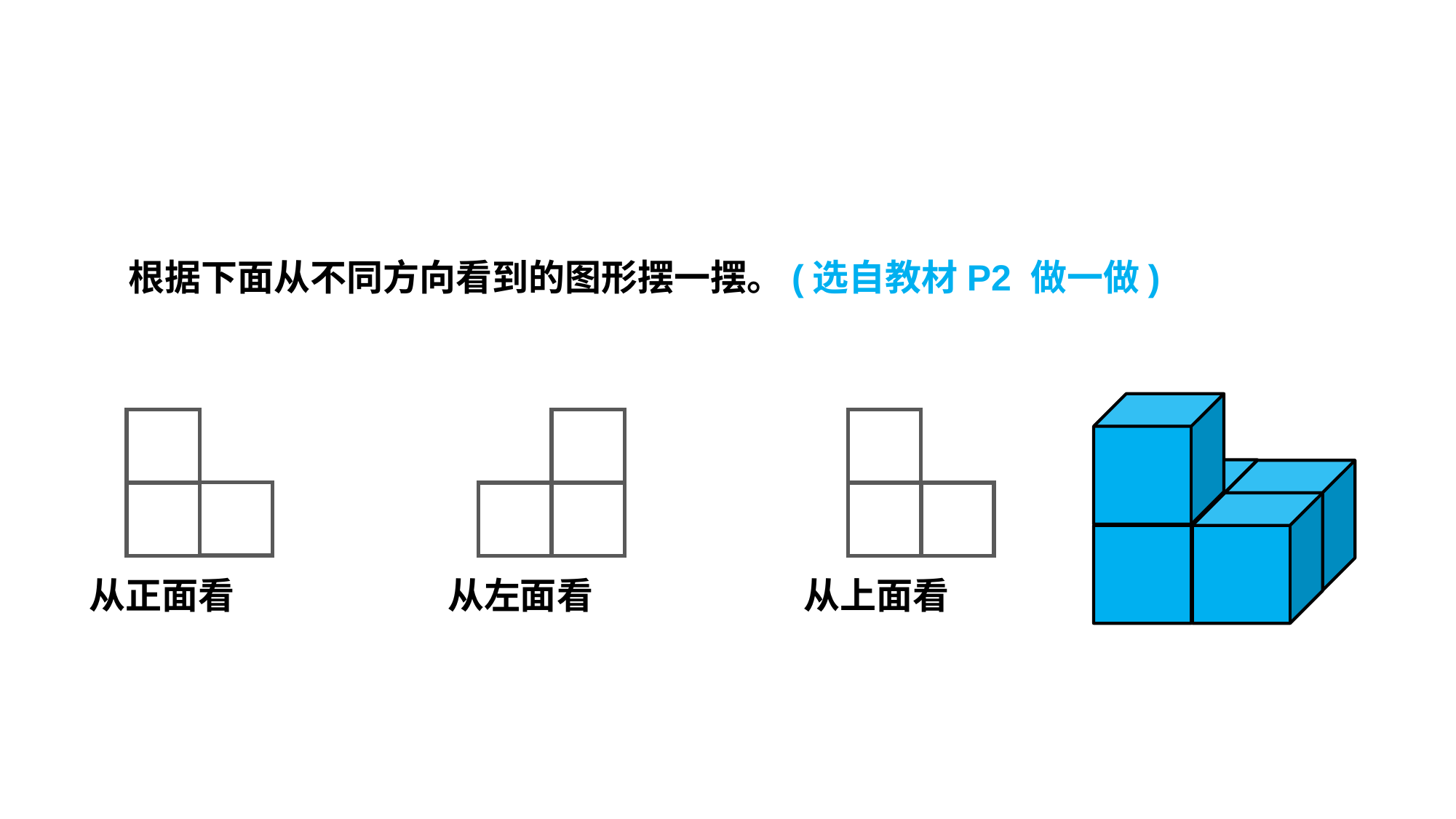

小试牛刀
根据下面从不同方向看到的图形摆一摆。(选自教材P2 做一做)

从正面看
从左面看
从上面看